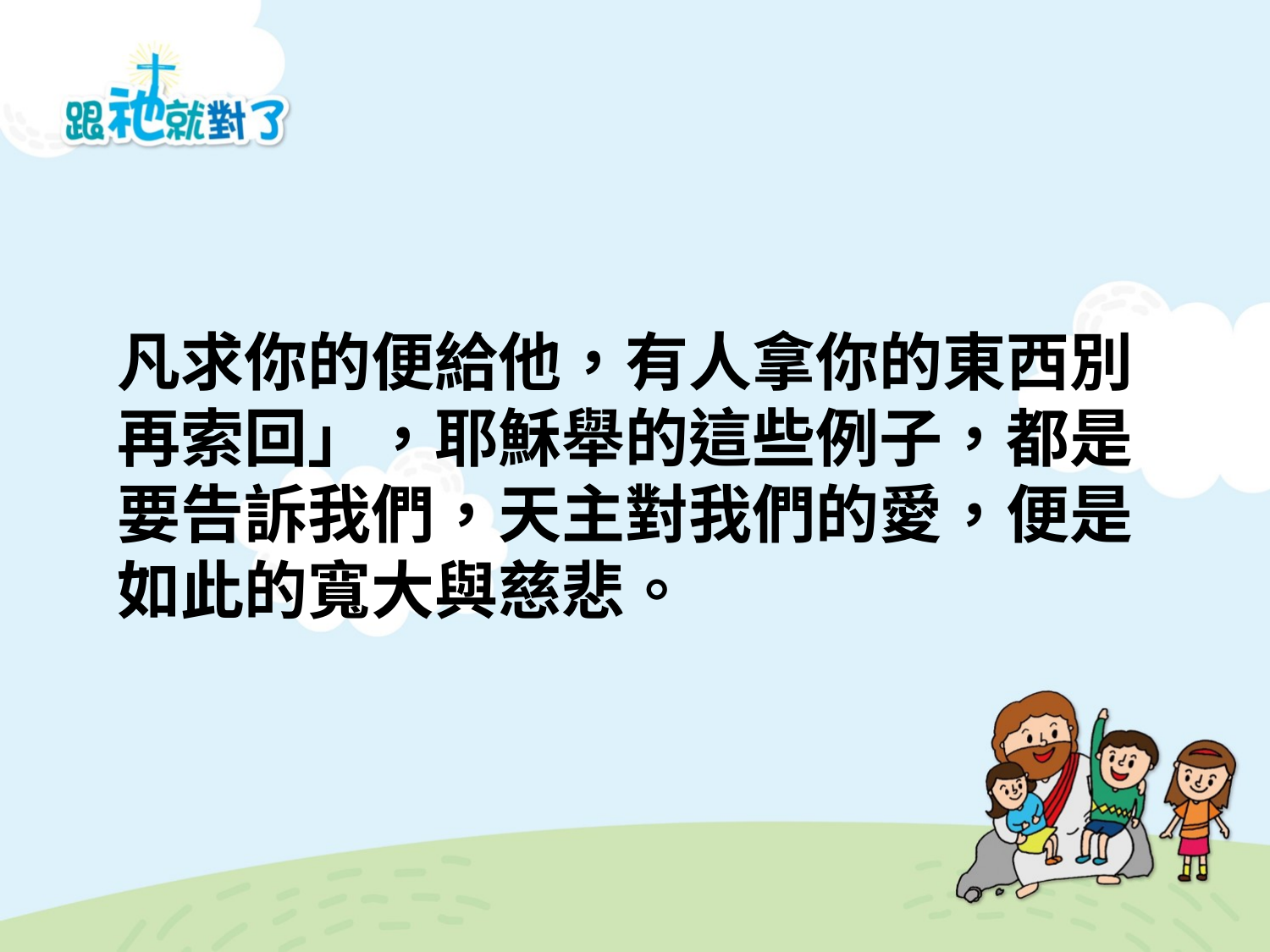

凡求你的便給他，有人拿你的東西別再索回」，耶穌舉的這些例子，都是要告訴我們，天主對我們的愛，便是如此的寬大與慈悲。